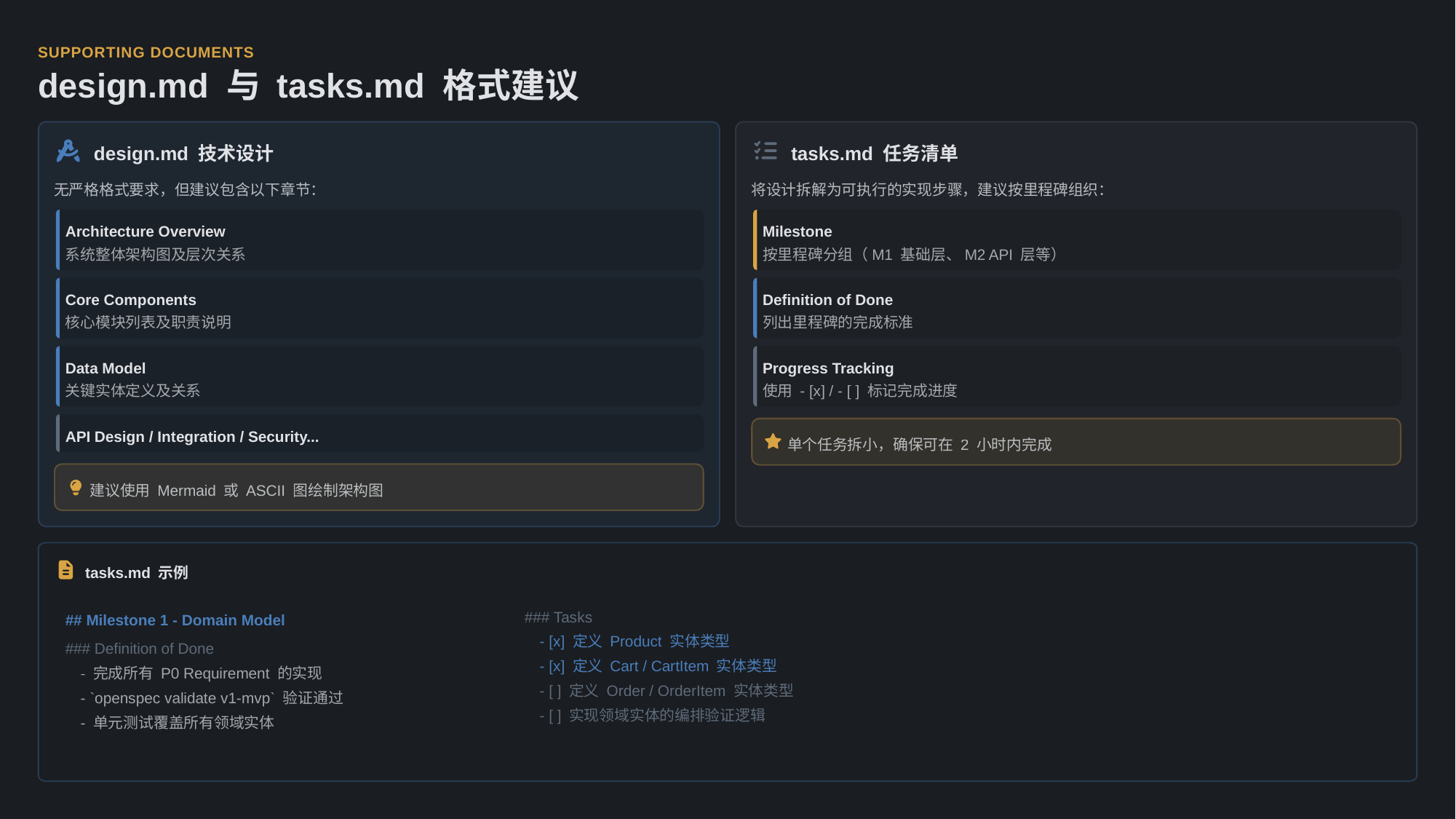

SUPPORTING DOCUMENTS
design.md 与 tasks.md 格式建议

design.md 技术设计
tasks.md 任务清单

无严格格式要求，但建议包含以下章节：
将设计拆解为可执行的实现步骤，建议按里程碑组织：

Architecture Overview
Milestone
系统整体架构图及层次关系
按里程碑分组（M1 基础层、M2 API 层等）

Core Components
Definition of Done
核心模块列表及职责说明
列出里程碑的完成标准

Data Model
Progress Tracking
关键实体定义及关系
使用 - [x] / - [ ] 标记完成进度

API Design / Integration / Security...
单个任务拆小，确保可在 2 小时内完成

建议使用 Mermaid 或 ASCII 图绘制架构图

tasks.md 示例

### Tasks
## Milestone 1 - Domain Model
- [x] 定义 Product 实体类型
### Definition of Done
- [x] 定义 Cart / CartItem 实体类型
- 完成所有 P0 Requirement 的实现
- [ ] 定义 Order / OrderItem 实体类型
- `openspec validate v1-mvp` 验证通过
- [ ] 实现领域实体的编排验证逻辑
- 单元测试覆盖所有领域实体